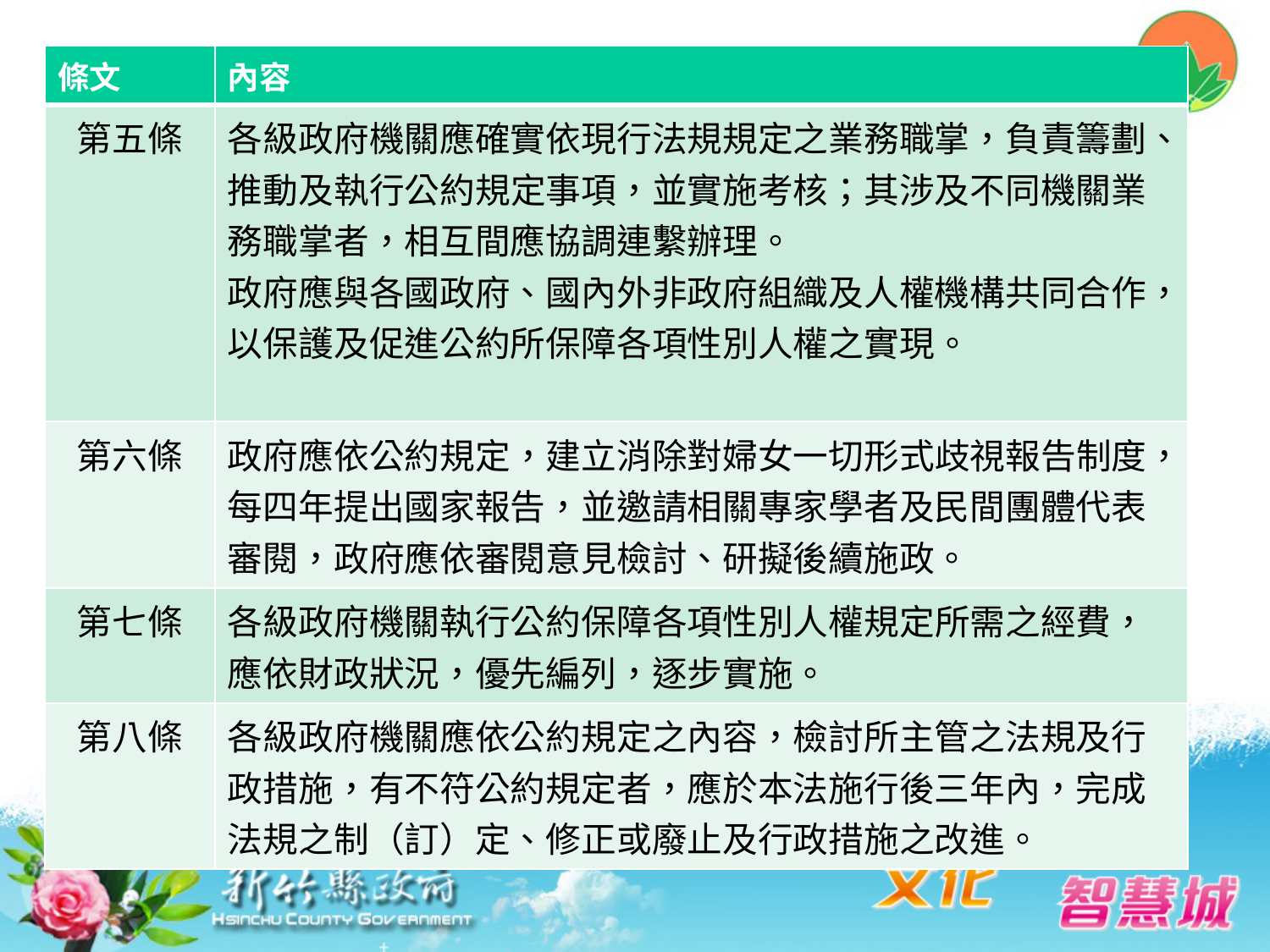

| 條文 | 內容 |
| --- | --- |
| 第五條 | 各級政府機關應確實依現行法規規定之業務職掌，負責籌劃、推動及執行公約規定事項，並實施考核；其涉及不同機關業務職掌者，相互間應協調連繫辦理。 政府應與各國政府、國內外非政府組織及人權機構共同合作，以保護及促進公約所保障各項性別人權之實現。 |
| 第六條 | 政府應依公約規定，建立消除對婦女一切形式歧視報告制度，每四年提出國家報告，並邀請相關專家學者及民間團體代表審閱，政府應依審閱意見檢討、研擬後續施政。 |
| 第七條 | 各級政府機關執行公約保障各項性別人權規定所需之經費，應依財政狀況，優先編列，逐步實施。 |
| 第八條 | 各級政府機關應依公約規定之內容，檢討所主管之法規及行政措施，有不符公約規定者，應於本法施行後三年內，完成法規之制（訂）定、修正或廢止及行政措施之改進。 |
# CEDAW施行法重要條文